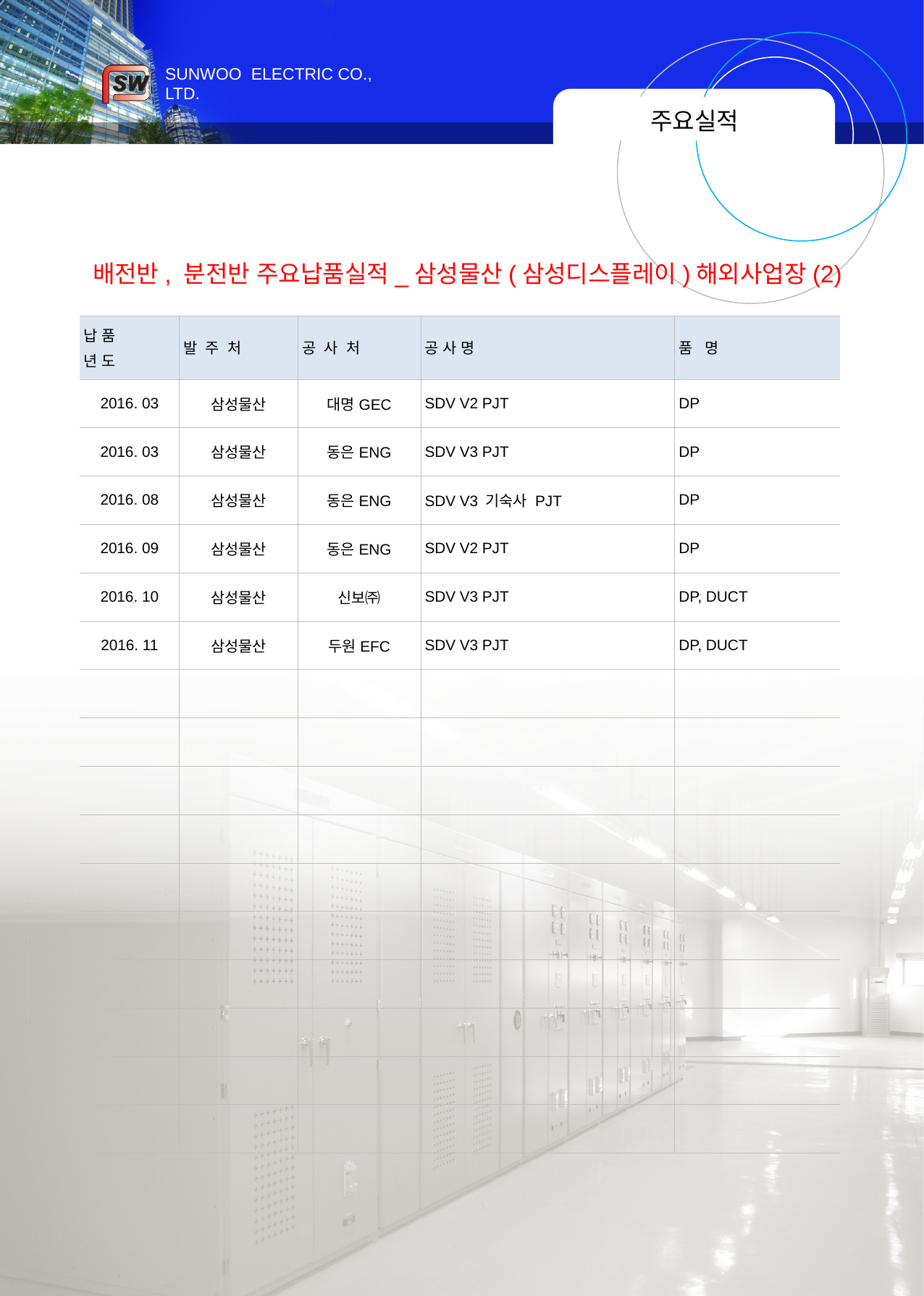

# 주요실적
배전반, 분전반 주요납품실적_삼성물산(삼성디스플레이)해외사업장(2)
| 납 품 년 도 | 발 주 처 | 공 사 처 | 공 사 명 | 품 명 |
| --- | --- | --- | --- | --- |
| 2016. 03 | 삼성물산 | 대명GEC | SDV V2 PJT | DP |
| 2016. 03 | 삼성물산 | 동은ENG | SDV V3 PJT | DP |
| 2016. 08 | 삼성물산 | 동은ENG | SDV V3 기숙사 PJT | DP |
| 2016. 09 | 삼성물산 | 동은ENG | SDV V2 PJT | DP |
| 2016. 10 | 삼성물산 | 신보㈜ | SDV V3 PJT | DP, DUCT |
| 2016. 11 | 삼성물산 | 두원EFC | SDV V3 PJT | DP, DUCT |
|  |  |  |  |  |
|  |  |  |  |  |
|  |  |  |  |  |
|  |  |  |  |  |
|  |  |  |  |  |
|  |  |  |  |  |
|  |  |  |  |  |
|  |  |  |  |  |
|  |  |  |  |  |
|  |  |  |  |  |